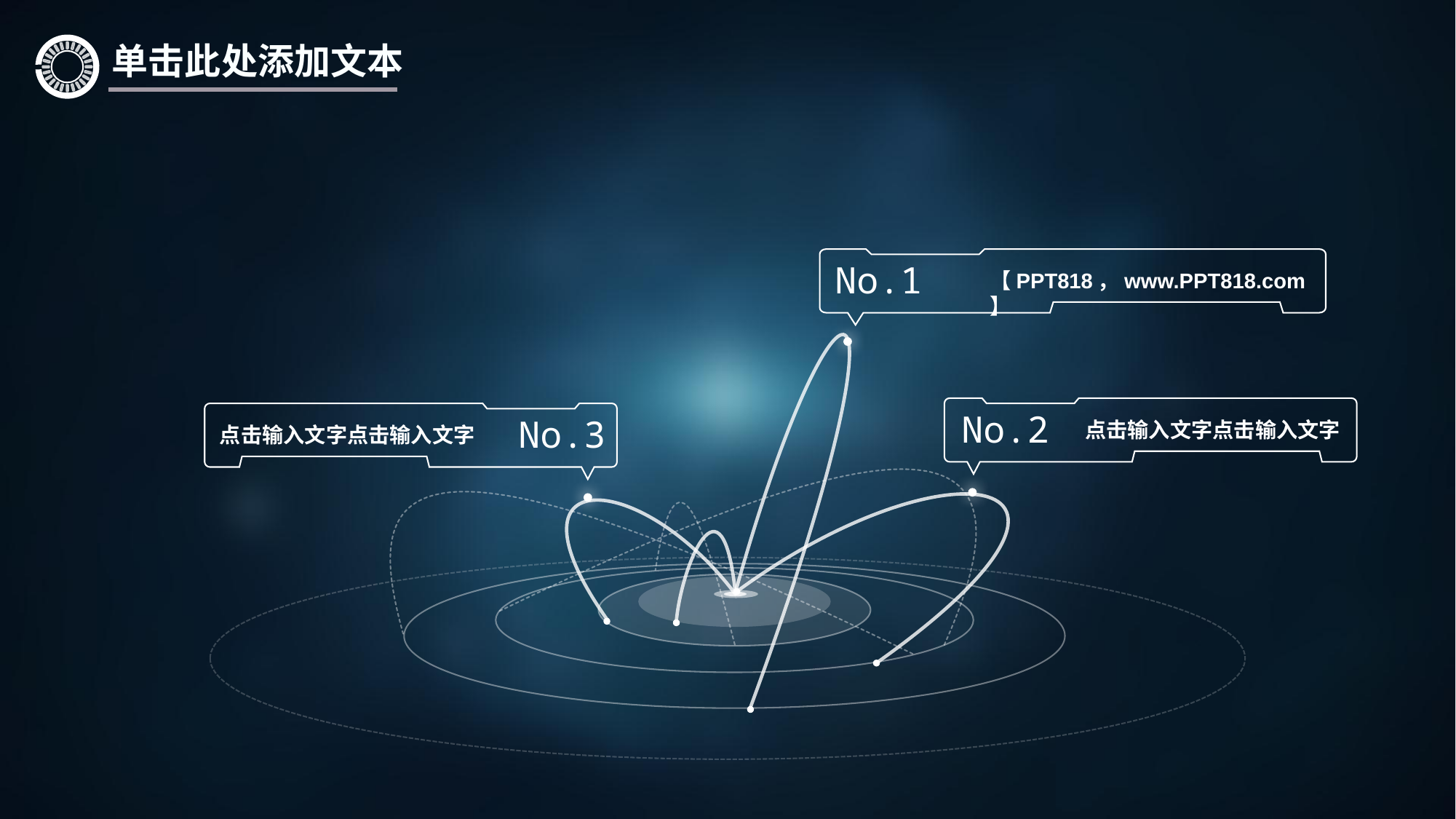

单击此处添加文本

No.1
【PPT818，www.PPT818.com】

No.2
点击输入文字点击输入文字

No.3
点击输入文字点击输入文字